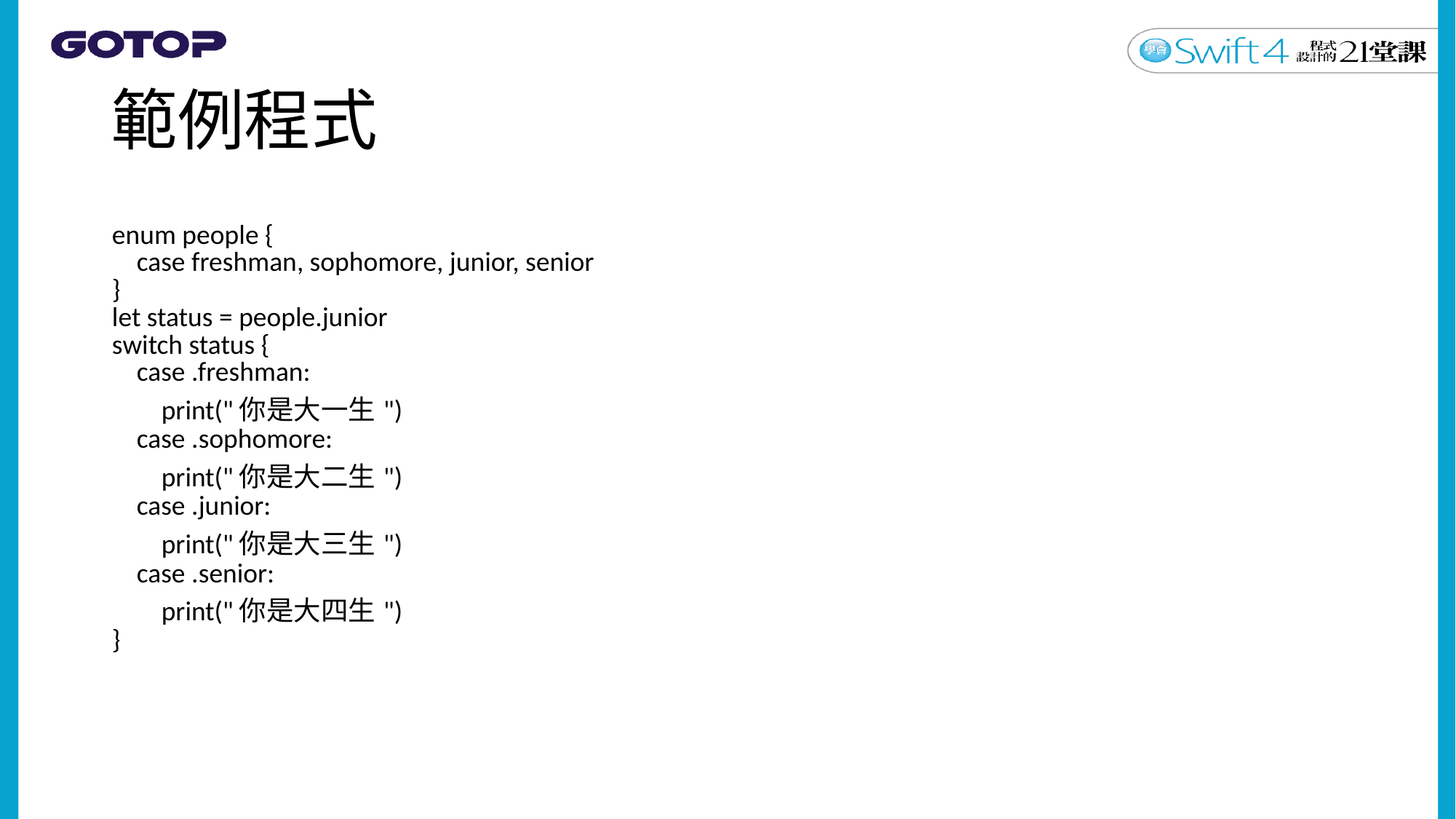

# 範例程式
| enum people { case freshman, sophomore, junior, senior } let status = people.junior switch status { case .freshman: print("你是大一生") case .sophomore: print("你是大二生") case .junior: print("你是大三生") case .senior: print("你是大四生") } |
| --- |